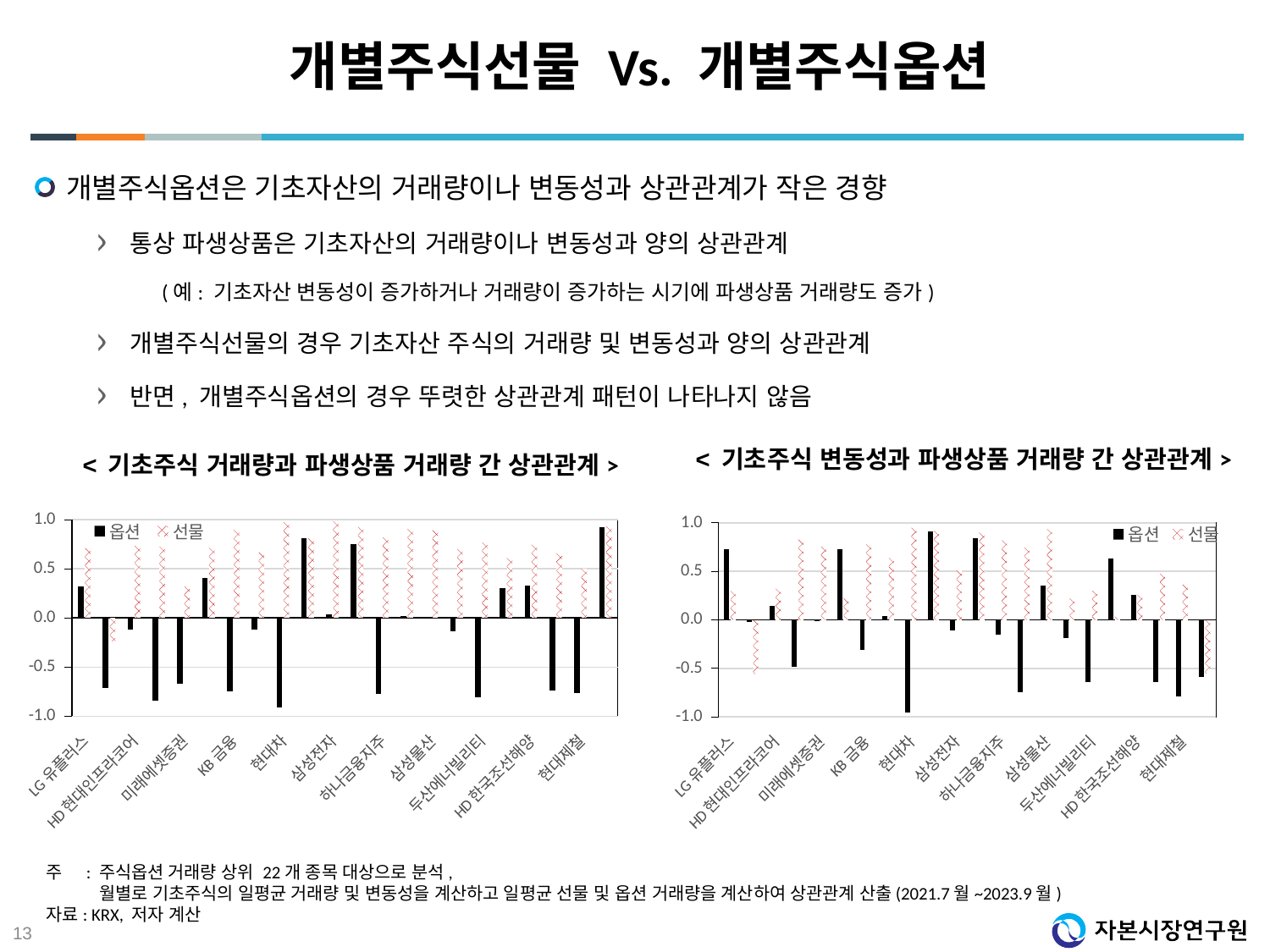

# 개별주식선물 Vs. 개별주식옵션
개별주식옵션은 기초자산의 거래량이나 변동성과 상관관계가 작은 경향
통상 파생상품은 기초자산의 거래량이나 변동성과 양의 상관관계
(예: 기초자산 변동성이 증가하거나 거래량이 증가하는 시기에 파생상품 거래량도 증가)
개별주식선물의 경우 기초자산 주식의 거래량 및 변동성과 양의 상관관계
반면, 개별주식옵션의 경우 뚜렷한 상관관계 패턴이 나타나지 않음
< 기초주식 변동성과 파생상품 거래량 간 상관관계>
< 기초주식 거래량과 파생상품 거래량 간 상관관계>

### Chart

| Category | 옵션 | 선물 |
|---|---|---|
| LG유플러스 | 0.32234321226097384 | 0.7088332232124628 |
| KT | -0.7087931261692625 | -0.2425652716628714 |
| HD현대인프라코어 | -0.1181521120069533 | 0.7328373578627373 |
| 신한지주 | -0.840302963821029 | 0.7260610666911034 |
| 미래에셋증권 | -0.6664316078633191 | 0.3219050837326762 |
| LG디스플레이 | 0.4082358447845 | 0.7122085210230832 |
| KB금융 | -0.7462320196322417 | 0.8929621900912011 |
| 한국전력 | -0.11920943103487007 | 0.6668312863102035 |
| 현대차 | -0.9133165751820636 | 0.9721814698347836 |
| SK텔레콤 | 0.8085951187147519 | 0.8062140157420813 |
| 삼성전자 | 0.0383640359444655 | 0.9828908036134532 |
| 한국항공우주 | 0.7480468091604757 | 0.9265682717764452 |
| 하나금융지주 | -0.7768138287942571 | 0.8190687610578228 |
| 기아 | 0.019320781876377056 | 0.9038713800871991 |
| 삼성물산 | 0.00723538832248641 | 0.8922181293454554 |
| 넷마블 | -0.13242682768997888 | 0.7012876731973374 |
| 두산에너빌리티 | -0.8059601707582761 | 0.7695056921128631 |
| 아모레퍼시픽 | 0.30549500726920503 | 0.6097168908028175 |
| HD한국조선해양 | 0.327596313567726 | 0.7444510655421022 |
| 현대건설 | -0.7382186251848152 | 0.6555328010450415 |
| 현대제철 | -0.764444840733628 | 0.4991456779418603 |
| SK하이닉스 | 0.9195251471001014 | 0.9322690466912765 |

### Chart

| Category | 옵션 | 선물 |
|---|---|---|
| LG유플러스 | 0.7271632574144127 | 0.296166213648208 |
| KT | -0.021600330204846533 | -0.559867002040621 |
| HD현대인프라코어 | 0.14675216764082966 | 0.32072646330976545 |
| 신한지주 | -0.48435197796545615 | 0.8267909375683462 |
| 미래에셋증권 | -0.0035794786424458995 | 0.7555487412358473 |
| LG디스플레이 | 0.7263451747797078 | 0.22175178201995896 |
| KB금융 | -0.30562361662648446 | 0.7768095947282202 |
| 한국전력 | 0.04092075790317944 | 0.6375954762095261 |
| 현대차 | -0.9521018839850516 | 0.9477100430986308 |
| SK텔레콤 | 0.9080192980520725 | 0.9165589923030067 |
| 삼성전자 | -0.1126230197576042 | 0.5075475946119521 |
| 한국항공우주 | 0.8401628442773307 | 0.8979864379861346 |
| 하나금융지주 | -0.15656635447029482 | 0.8186763328119309 |
| 기아 | -0.7481334832043302 | 0.7441551049306058 |
| 삼성물산 | 0.3514653002643495 | 0.9359320922825346 |
| 넷마블 | -0.19140337520569808 | 0.22105595894875746 |
| 두산에너빌리티 | -0.6422507447422148 | 0.3004038134362548 |
| 아모레퍼시픽 | 0.6324171305062496 | 0.032618616117557404 |
| HD한국조선해양 | 0.25999236665715464 | 0.25844167799883055 |
| 현대건설 | -0.6435863527445265 | 0.475540072008076 |
| 현대제철 | -0.7900883828269503 | 0.36269860363386786 |
| SK하이닉스 | -0.5934876164771957 | -0.5543338358731249 |
주    : 주식옵션 거래량 상위 22개 종목 대상으로 분석,
          월별로 기초주식의 일평균 거래량 및 변동성을 계산하고 일평균 선물 및 옵션 거래량을 계산하여 상관관계 산출(2021.7월~2023.9월)
자료: KRX, 저자 계산
13